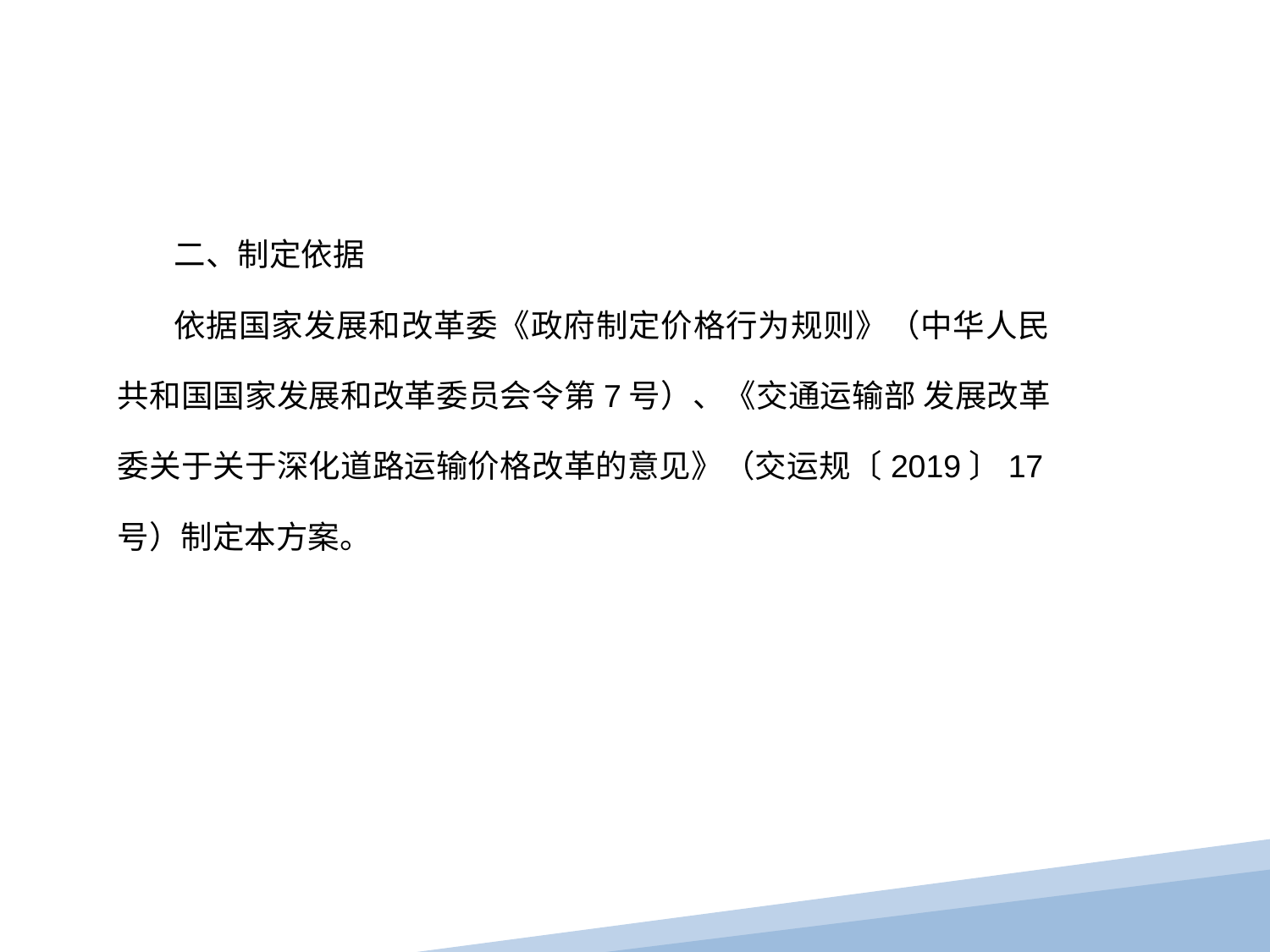

二、制定依据
依据国家发展和改革委《政府制定价格行为规则》（中华人民共和国国家发展和改革委员会令第7号）、《交通运输部 发展改革委关于关于深化道路运输价格改革的意见》（交运规〔2019〕17号）制定本方案。